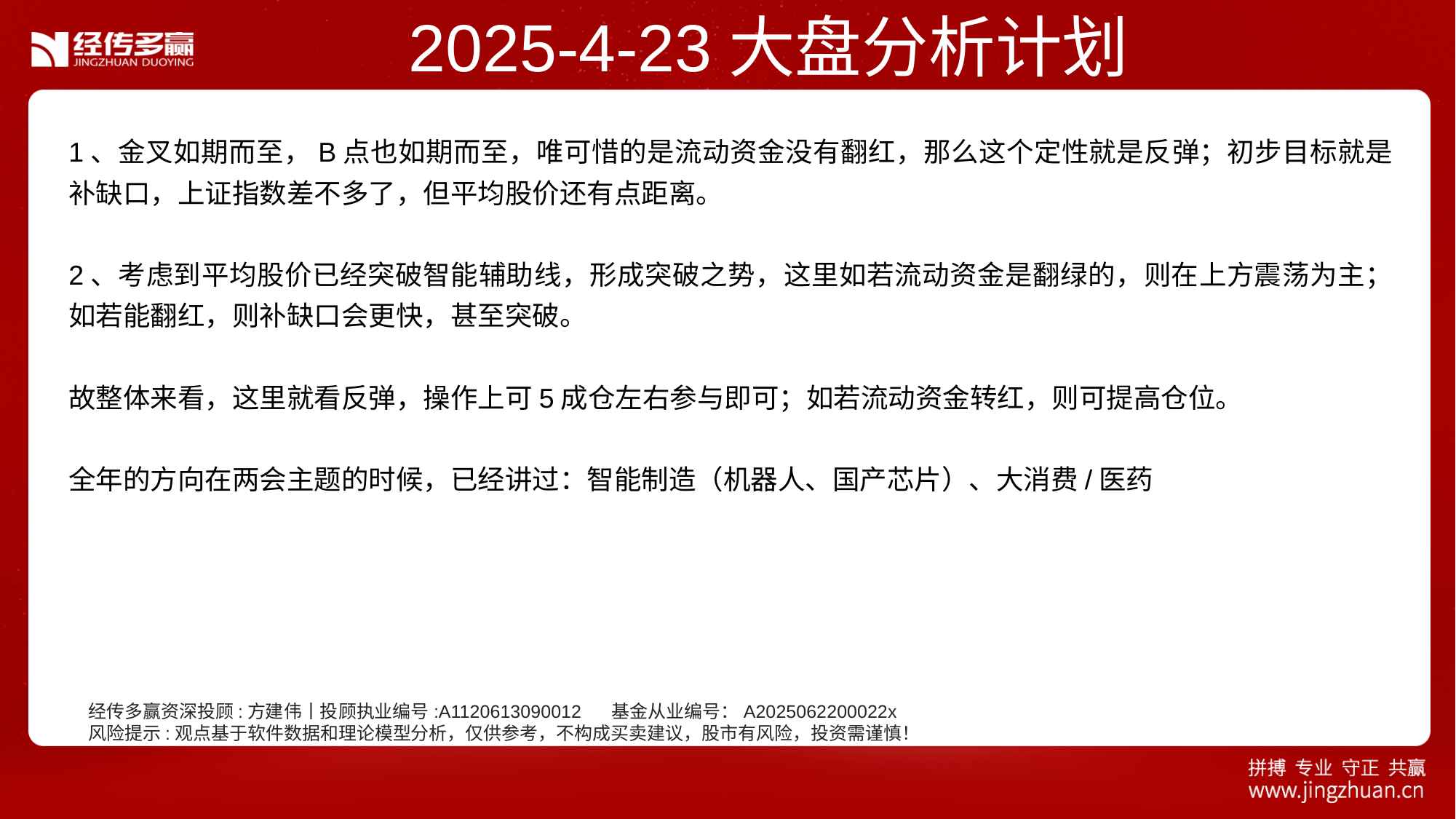

2025-4-23大盘分析计划
1、金叉如期而至，B点也如期而至，唯可惜的是流动资金没有翻红，那么这个定性就是反弹；初步目标就是补缺口，上证指数差不多了，但平均股价还有点距离。

2、考虑到平均股价已经突破智能辅助线，形成突破之势，这里如若流动资金是翻绿的，则在上方震荡为主；如若能翻红，则补缺口会更快，甚至突破。

故整体来看，这里就看反弹，操作上可5成仓左右参与即可；如若流动资金转红，则可提高仓位。

全年的方向在两会主题的时候，已经讲过：智能制造（机器人、国产芯片）、大消费/医药